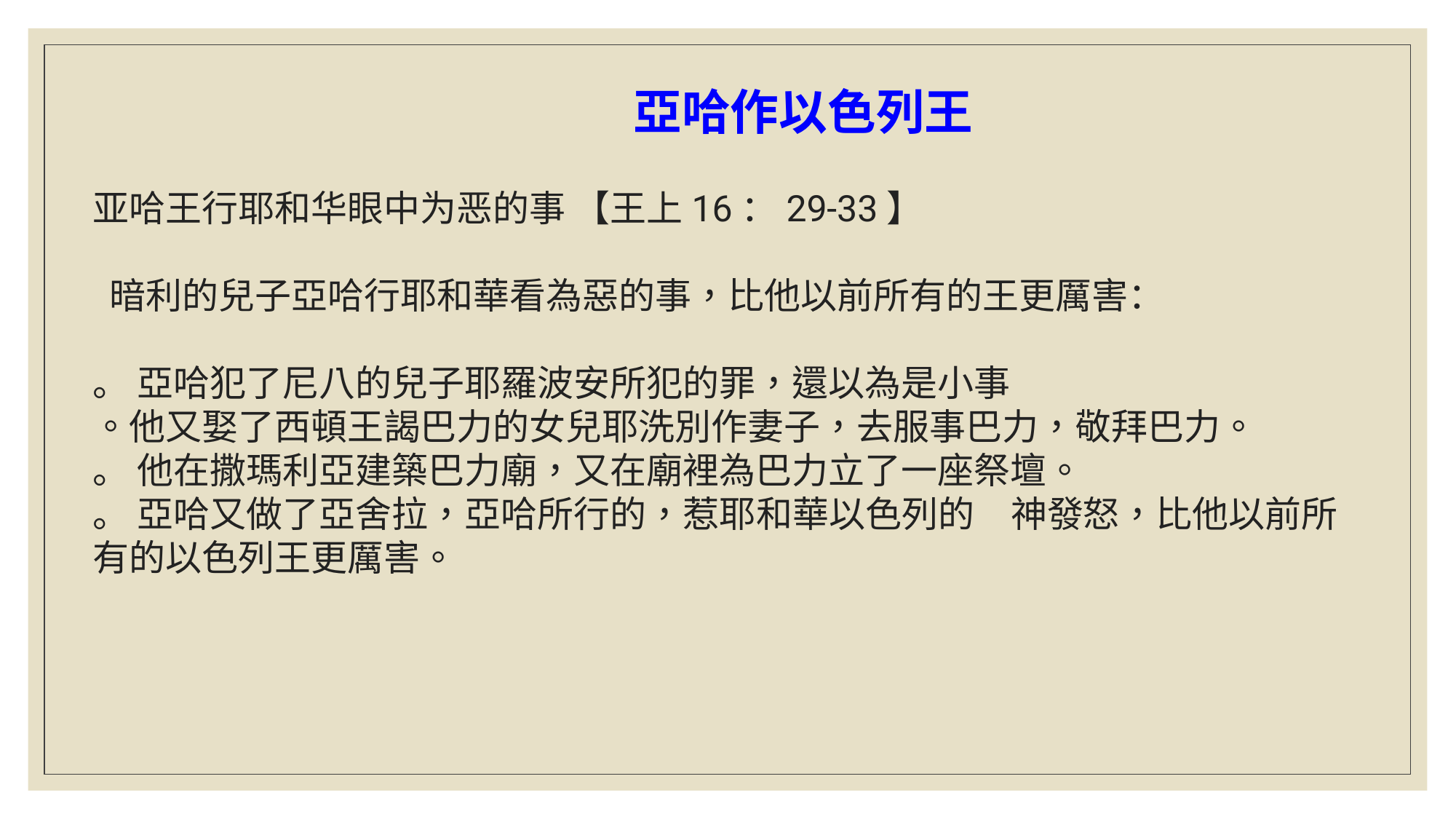

亞哈作以色列王
亚哈王行耶和华眼中为恶的事 【王上16：29-33】

 暗利的兒子亞哈行耶和華看為惡的事，比他以前所有的王更厲害：

。 亞哈犯了尼八的兒子耶羅波安所犯的罪，還以為是小事
。他又娶了西頓王謁巴力的女兒耶洗別作妻子，去服事巴力，敬拜巴力。
。 他在撒瑪利亞建築巴力廟，又在廟裡為巴力立了一座祭壇。
。 亞哈又做了亞舍拉，亞哈所行的，惹耶和華以色列的　神發怒，比他以前所有的以色列王更厲害。